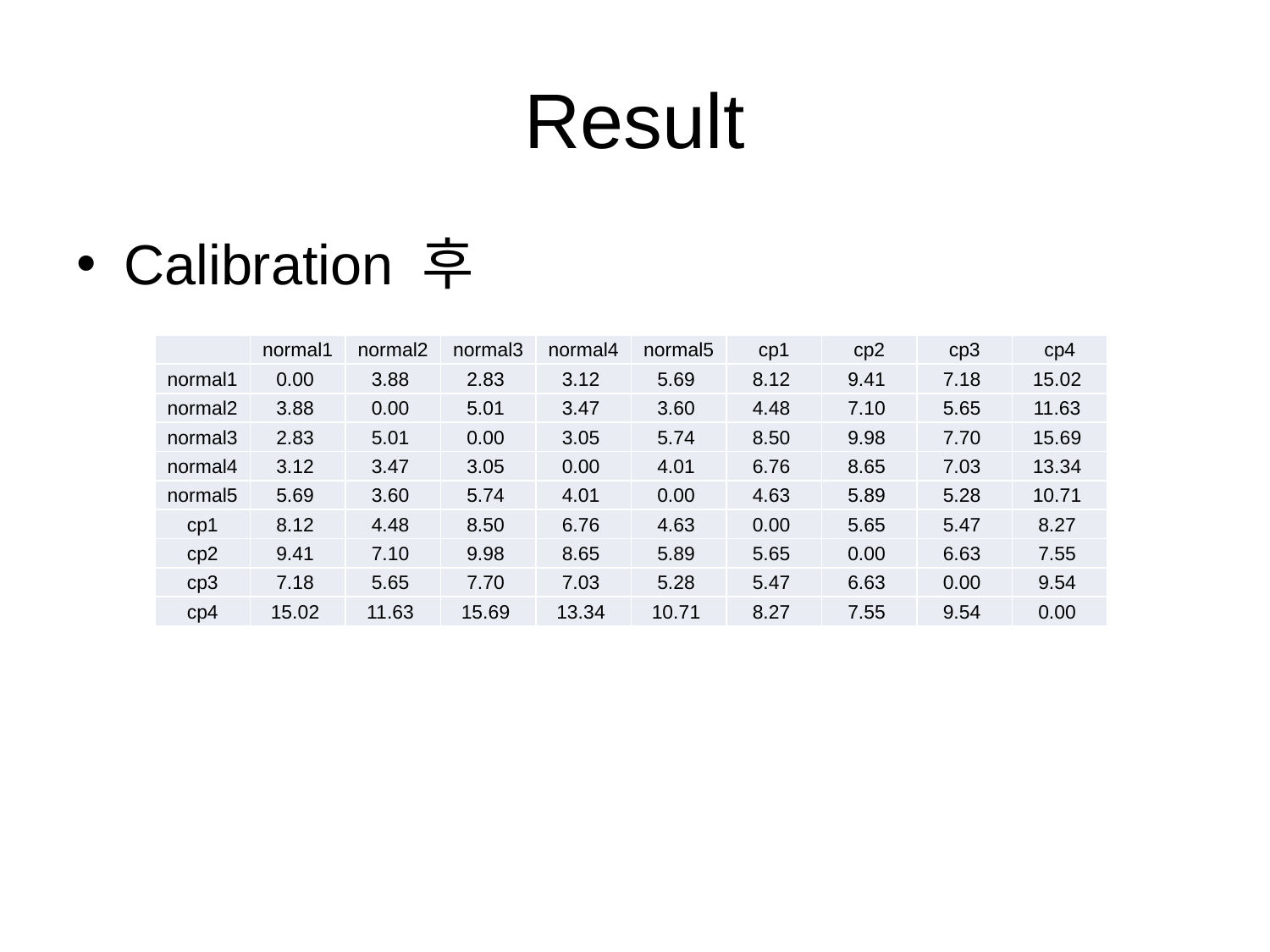

# Result
Calibration 후
|  | normal1 | normal2 | normal3 | normal4 | normal5 | cp1 | cp2 | cp3 | cp4 |
| --- | --- | --- | --- | --- | --- | --- | --- | --- | --- |
| normal1 | 0.00 | 3.88 | 2.83 | 3.12 | 5.69 | 8.12 | 9.41 | 7.18 | 15.02 |
| normal2 | 3.88 | 0.00 | 5.01 | 3.47 | 3.60 | 4.48 | 7.10 | 5.65 | 11.63 |
| normal3 | 2.83 | 5.01 | 0.00 | 3.05 | 5.74 | 8.50 | 9.98 | 7.70 | 15.69 |
| normal4 | 3.12 | 3.47 | 3.05 | 0.00 | 4.01 | 6.76 | 8.65 | 7.03 | 13.34 |
| normal5 | 5.69 | 3.60 | 5.74 | 4.01 | 0.00 | 4.63 | 5.89 | 5.28 | 10.71 |
| cp1 | 8.12 | 4.48 | 8.50 | 6.76 | 4.63 | 0.00 | 5.65 | 5.47 | 8.27 |
| cp2 | 9.41 | 7.10 | 9.98 | 8.65 | 5.89 | 5.65 | 0.00 | 6.63 | 7.55 |
| cp3 | 7.18 | 5.65 | 7.70 | 7.03 | 5.28 | 5.47 | 6.63 | 0.00 | 9.54 |
| cp4 | 15.02 | 11.63 | 15.69 | 13.34 | 10.71 | 8.27 | 7.55 | 9.54 | 0.00 |